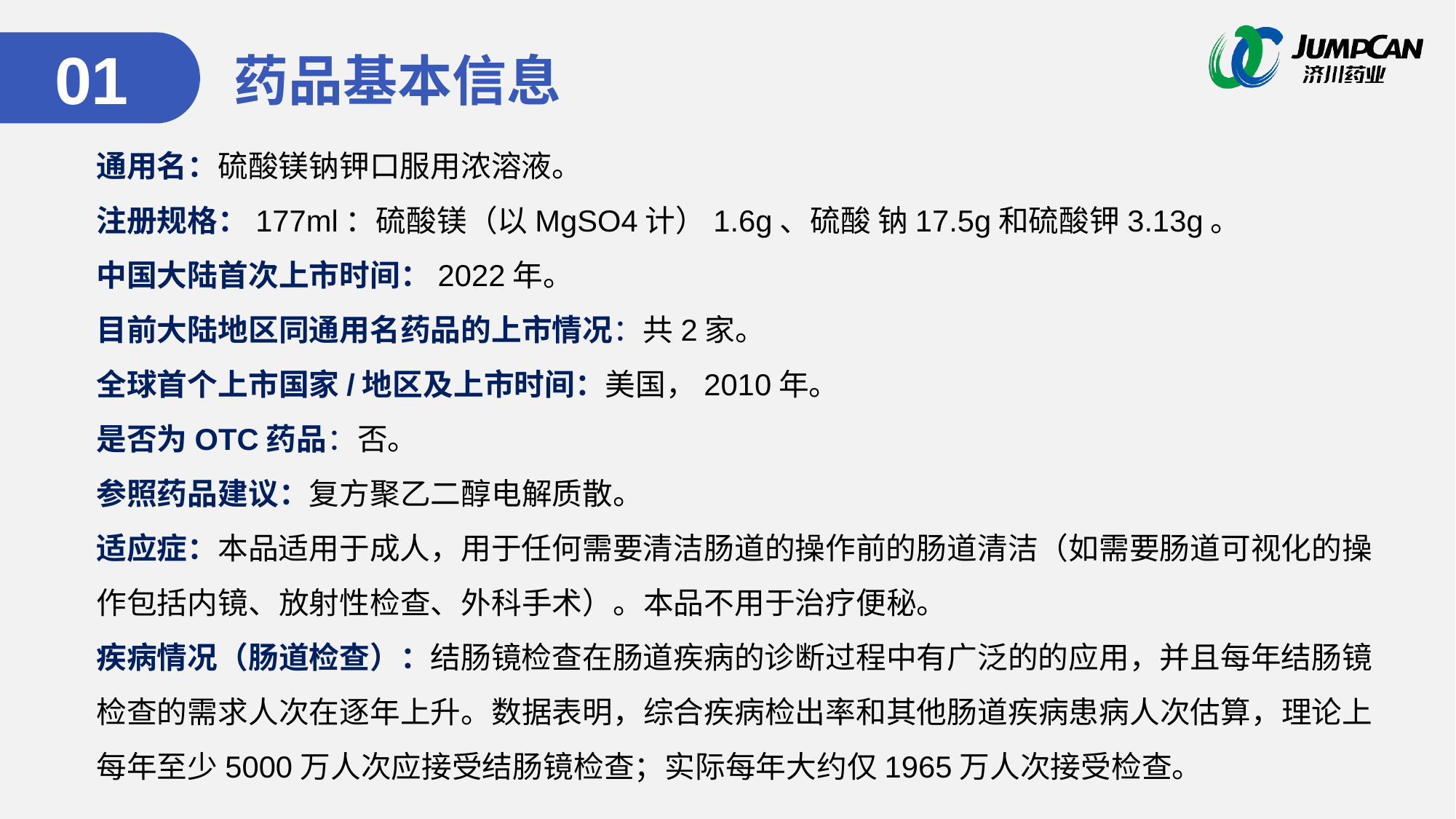

01
药品基本信息
通用名：硫酸镁钠钾口服用浓溶液。
注册规格：177ml：硫酸镁（以MgSO4计）1.6g、硫酸 钠17.5g和硫酸钾3.13g。
中国大陆首次上市时间：2022年。
目前大陆地区同通用名药品的上市情况：共2家。
全球首个上市国家/地区及上市时间：美国，2010年。
是否为OTC药品：否。
参照药品建议：复方聚乙二醇电解质散。
适应症：本品适用于成人，用于任何需要清洁肠道的操作前的肠道清洁（如需要肠道可视化的操作包括内镜、放射性检查、外科手术）。本品不用于治疗便秘。
疾病情况（肠道检查）：结肠镜检查在肠道疾病的诊断过程中有广泛的的应用，并且每年结肠镜检查的需求人次在逐年上升。数据表明，综合疾病检出率和其他肠道疾病患病人次估算，理论上每年至少5000万人次应接受结肠镜检查；实际每年大约仅1965万人次接受检查。